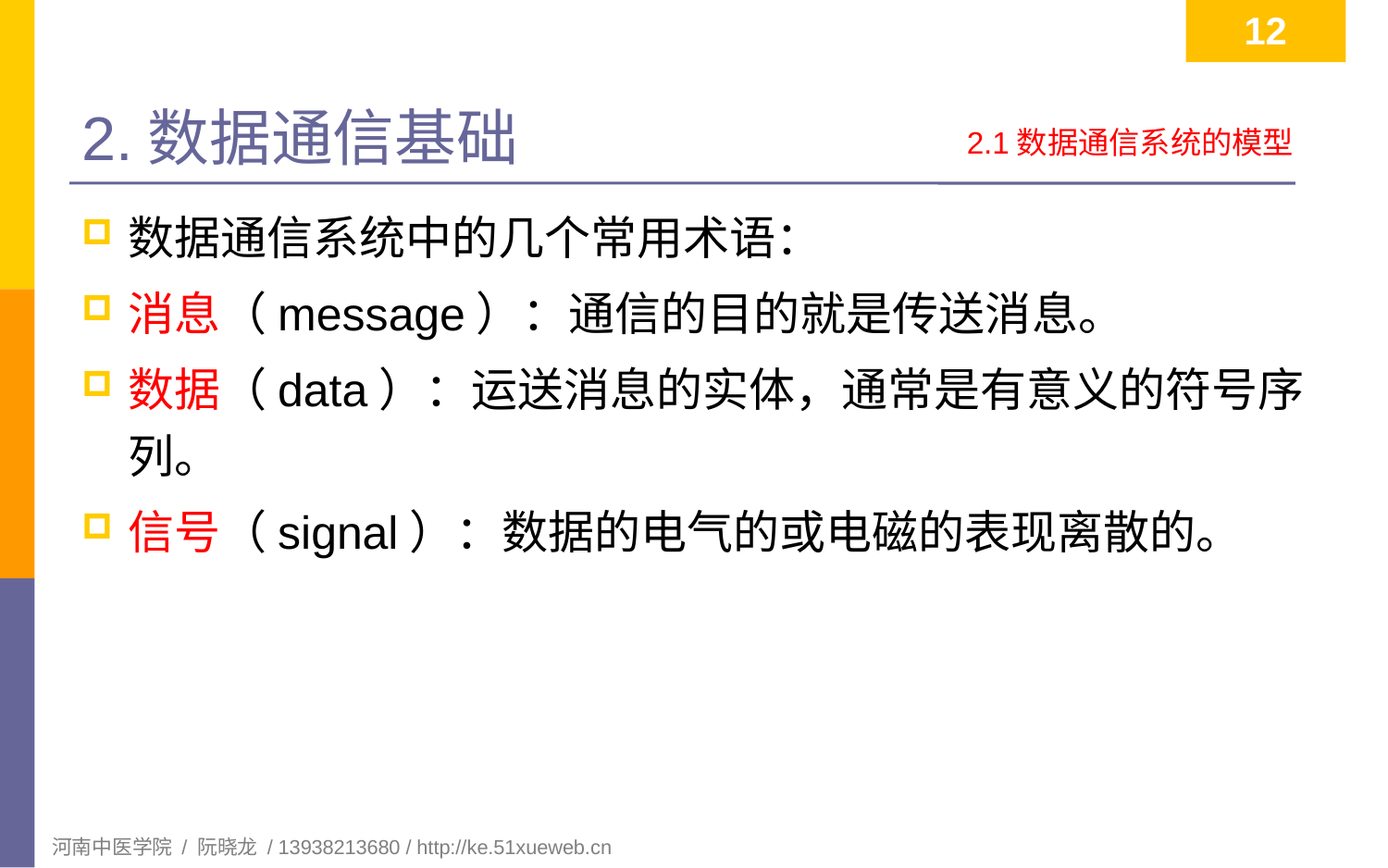

12
# 2.数据通信基础
2.1数据通信系统的模型

数据通信系统中的几个常用术语：
消息（message）：通信的目的就是传送消息。
数据（data）：运送消息的实体，通常是有意义的符号序列。
信号（signal）：数据的电气的或电磁的表现离散的。